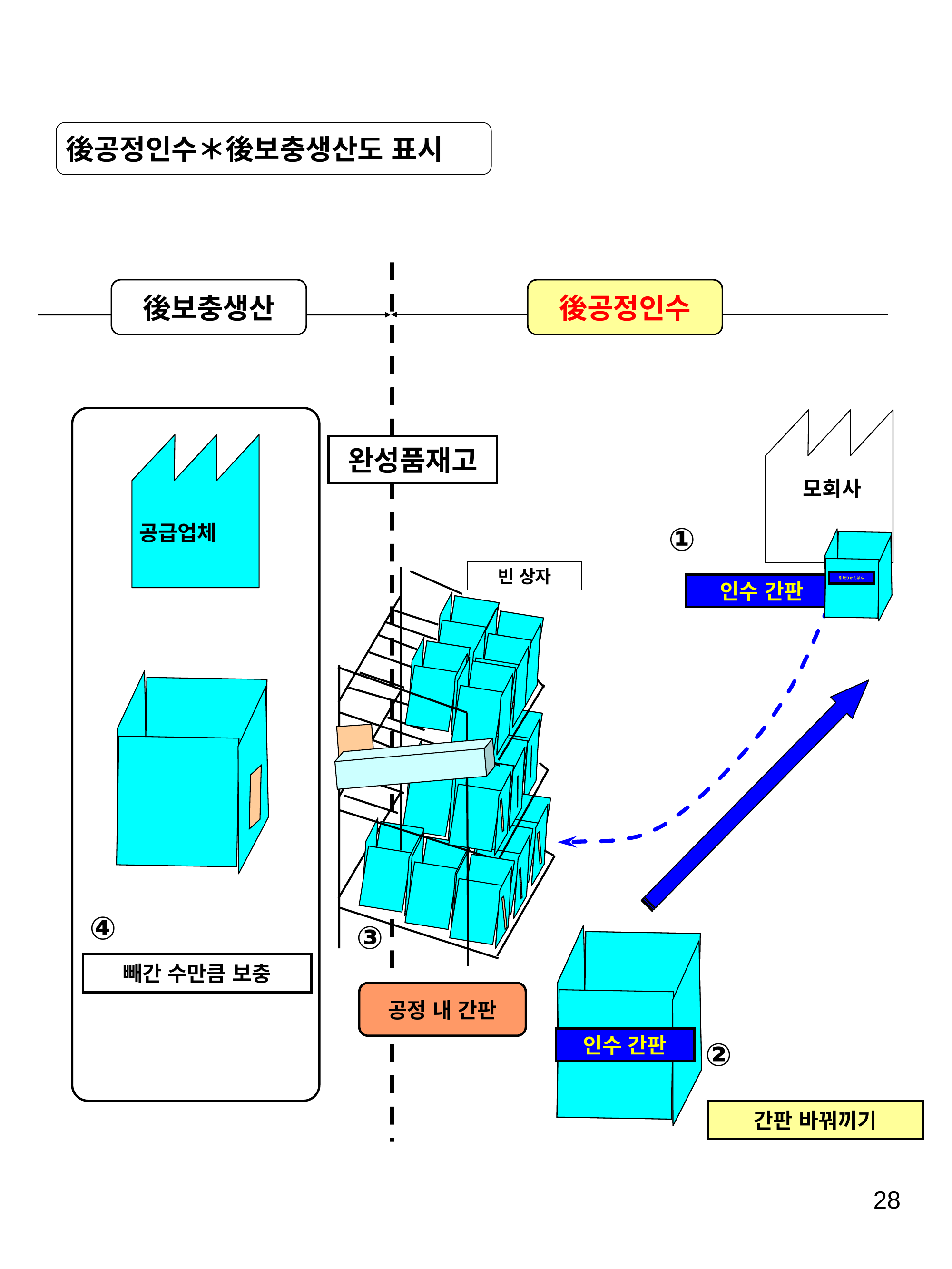

後공정인수＊後보충생산도 표시

後보충생산
後공정인수

모회사

완성품재고
①
공급업체

引取りかんばん
빈 상자

인수 간판

④

③

인수 간판

かんばん
빼간 수만큼 보충
공정 내 간판
かんばん
②
간판 바꿔끼기
28